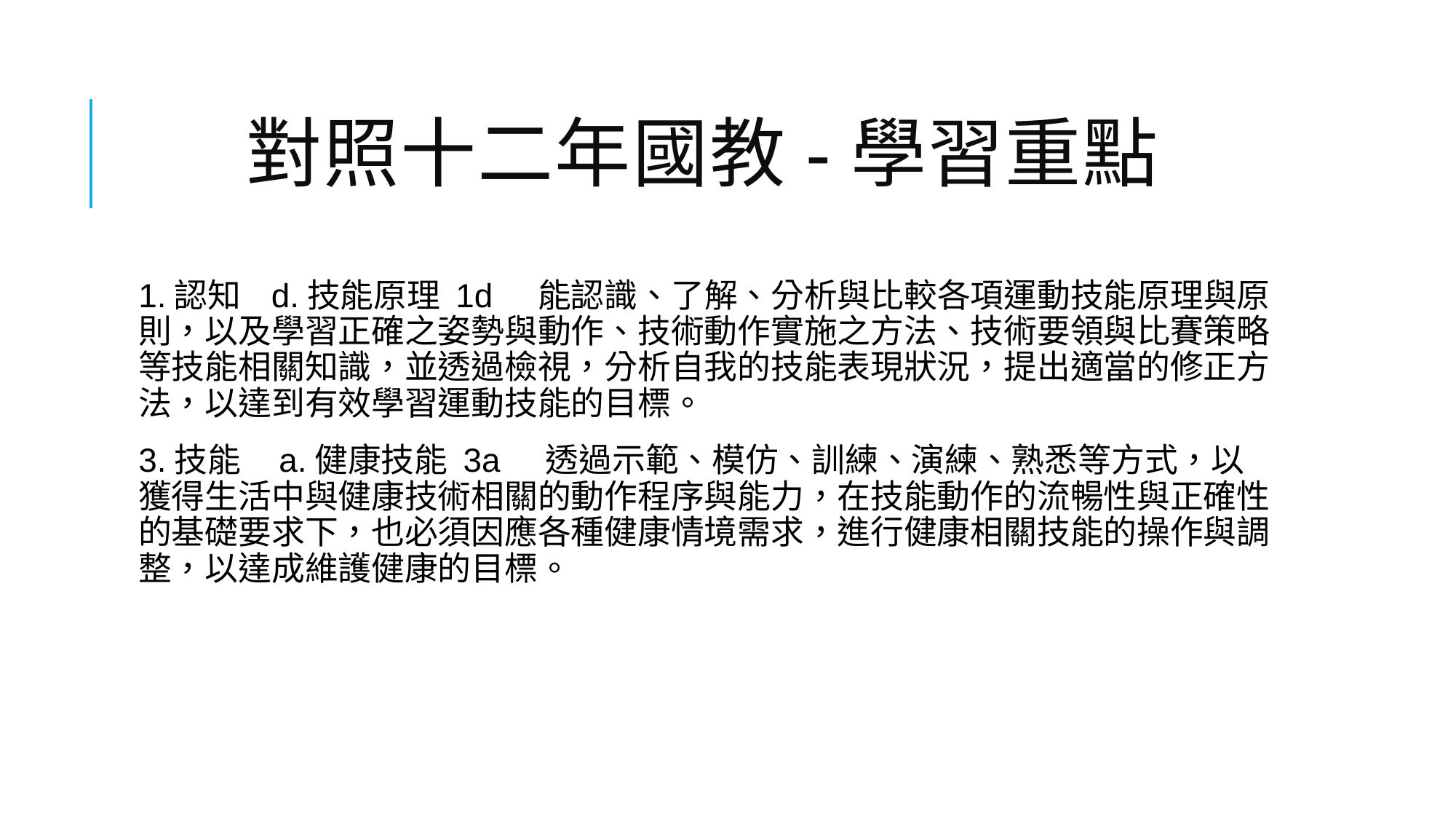

# 對照十二年國教-學習重點
1.認知   d.技能原理 1d    能認識、了解、分析與比較各項運動技能原理與原則，以及學習正確之姿勢與動作、技術動作實施之方法、技術要領與比賽策略等技能相關知識，並透過檢視，分析自我的技能表現狀況，提出適當的修正方法，以達到有效學習運動技能的目標。
3.技能    a.健康技能 3a    透過示範、模仿、訓練、演練、熟悉等方式，以獲得生活中與健康技術相關的動作程序與能力，在技能動作的流暢性與正確性的基礎要求下，也必須因應各種健康情境需求，進行健康相關技能的操作與調整，以達成維護健康的目標。